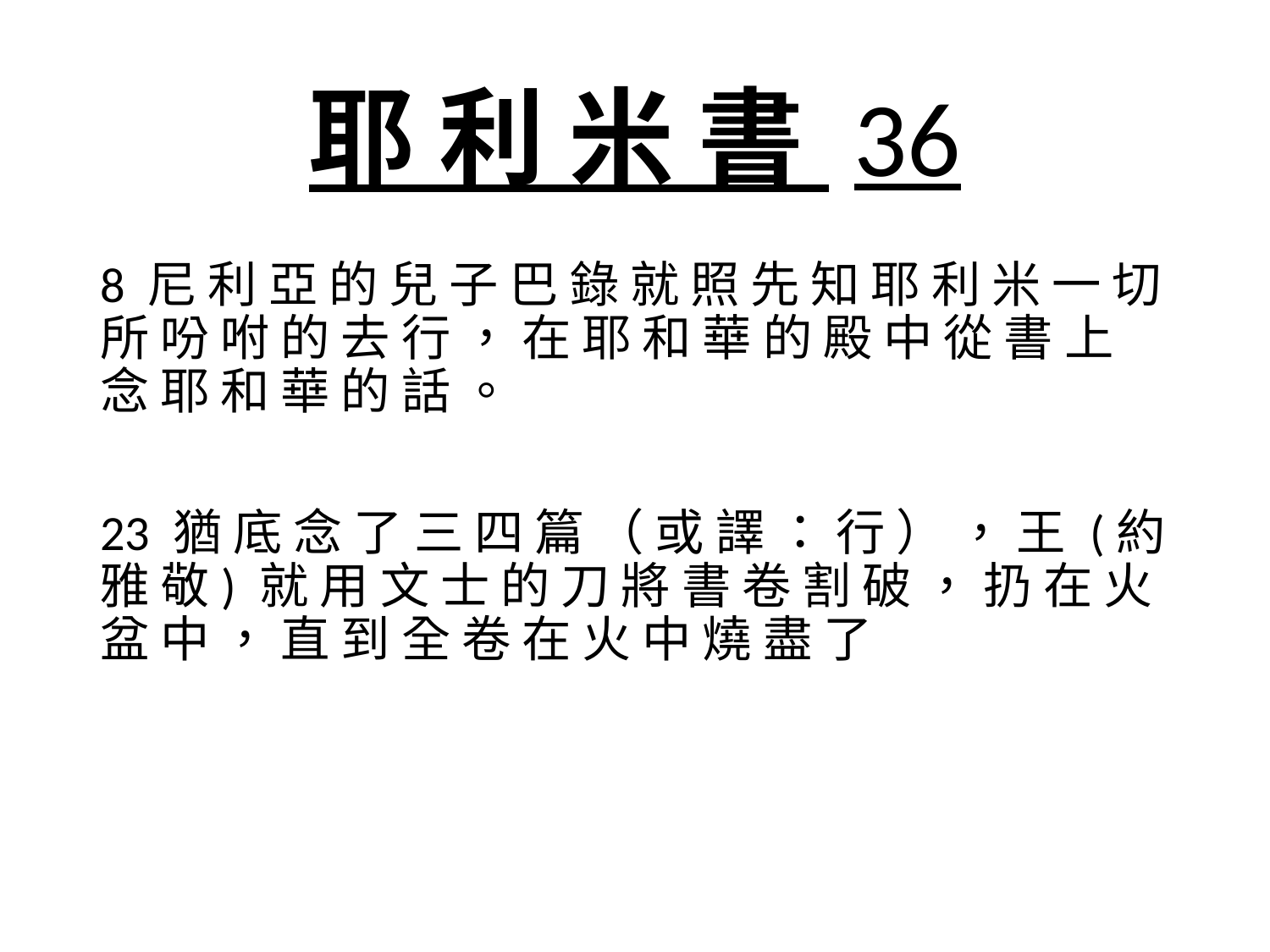

# 耶 利 米 書 36
8 尼 利 亞 的 兒 子 巴 錄 就 照 先 知 耶 利 米 一 切 所 吩 咐 的 去 行 ， 在 耶 和 華 的 殿 中 從 書 上 念 耶 和 華 的 話 。

23 猶 底 念 了 三 四 篇 （ 或 譯 ： 行 ） ， 王 (約 雅 敬) 就 用 文 士 的 刀 將 書 卷 割 破 ， 扔 在 火 盆 中 ， 直 到 全 卷 在 火 中 燒 盡 了